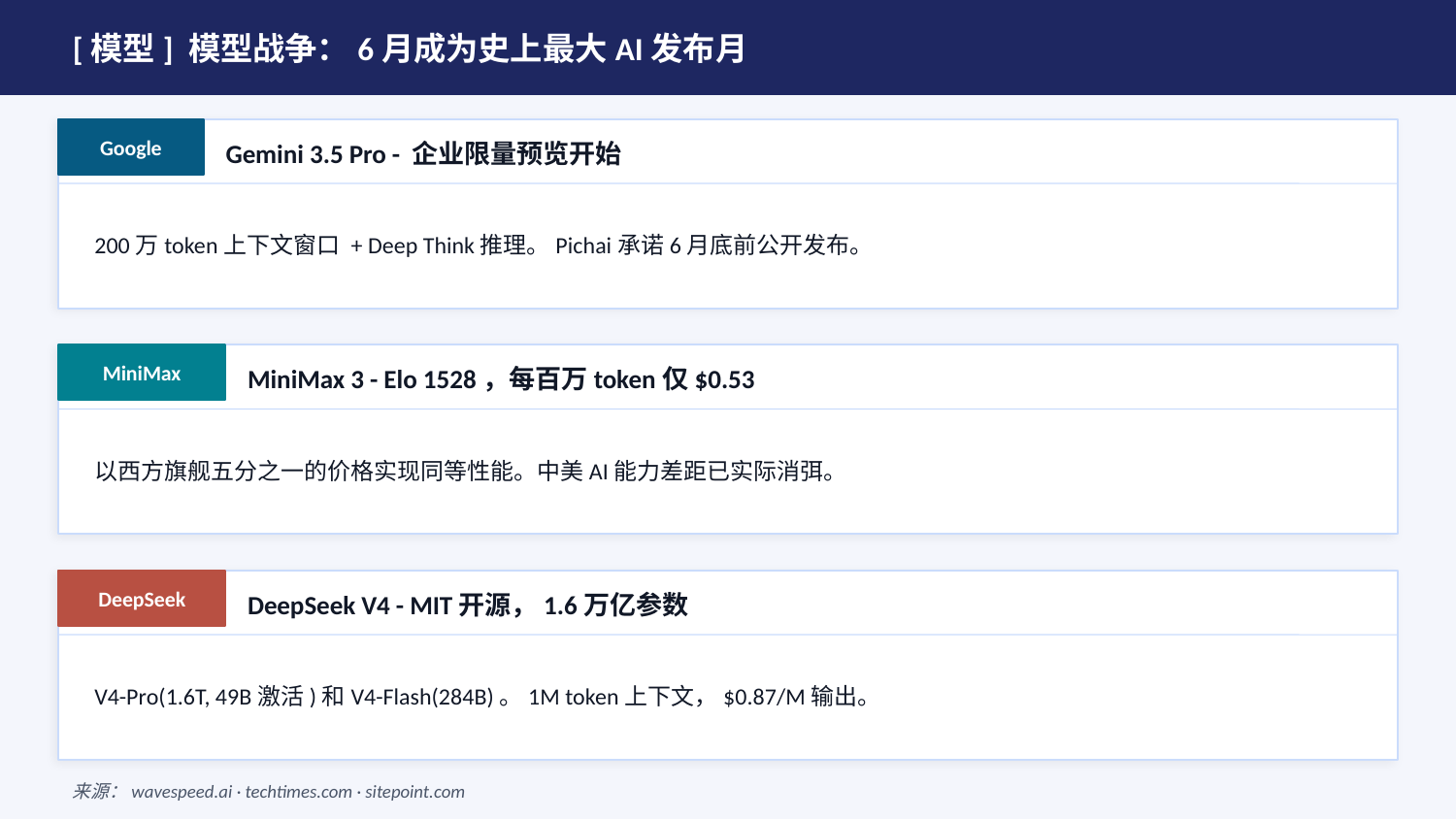

[模型] 模型战争：6月成为史上最大AI发布月

Google
Gemini 3.5 Pro - 企业限量预览开始

200万token上下文窗口 + Deep Think推理。Pichai承诺6月底前公开发布。

MiniMax
MiniMax 3 - Elo 1528，每百万token仅$0.53

以西方旗舰五分之一的价格实现同等性能。中美AI能力差距已实际消弭。

DeepSeek
DeepSeek V4 - MIT开源，1.6万亿参数

V4-Pro(1.6T, 49B激活)和V4-Flash(284B)。1M token上下文，$0.87/M输出。
来源：wavespeed.ai · techtimes.com · sitepoint.com